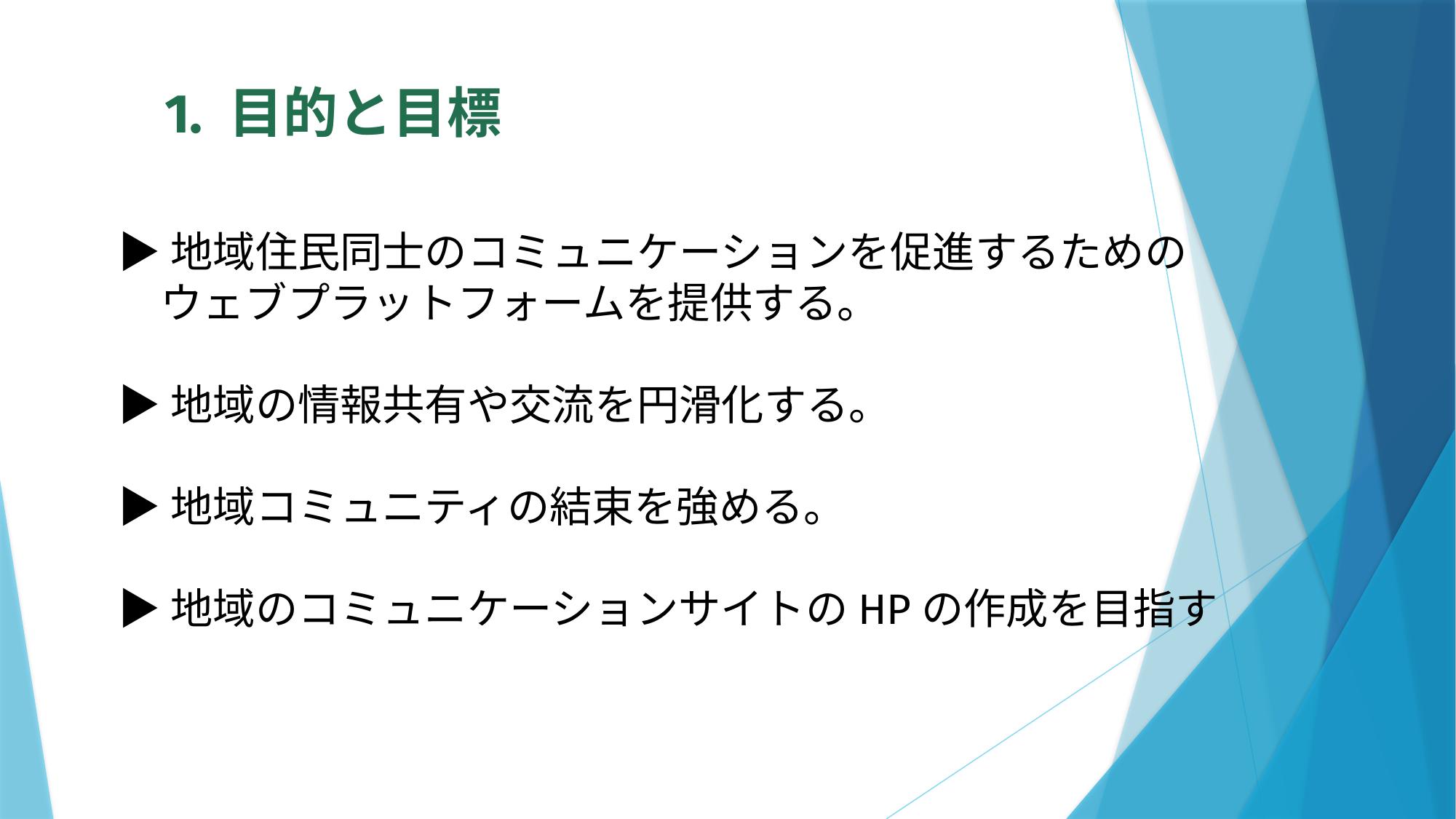

# 1. 目的と目標
▶地域住民同士のコミュニケーションを促進するための
　ウェブプラットフォームを提供する。
▶地域の情報共有や交流を円滑化する。
▶地域コミュニティの結束を強める。
▶地域のコミュニケーションサイトのHPの作成を目指す